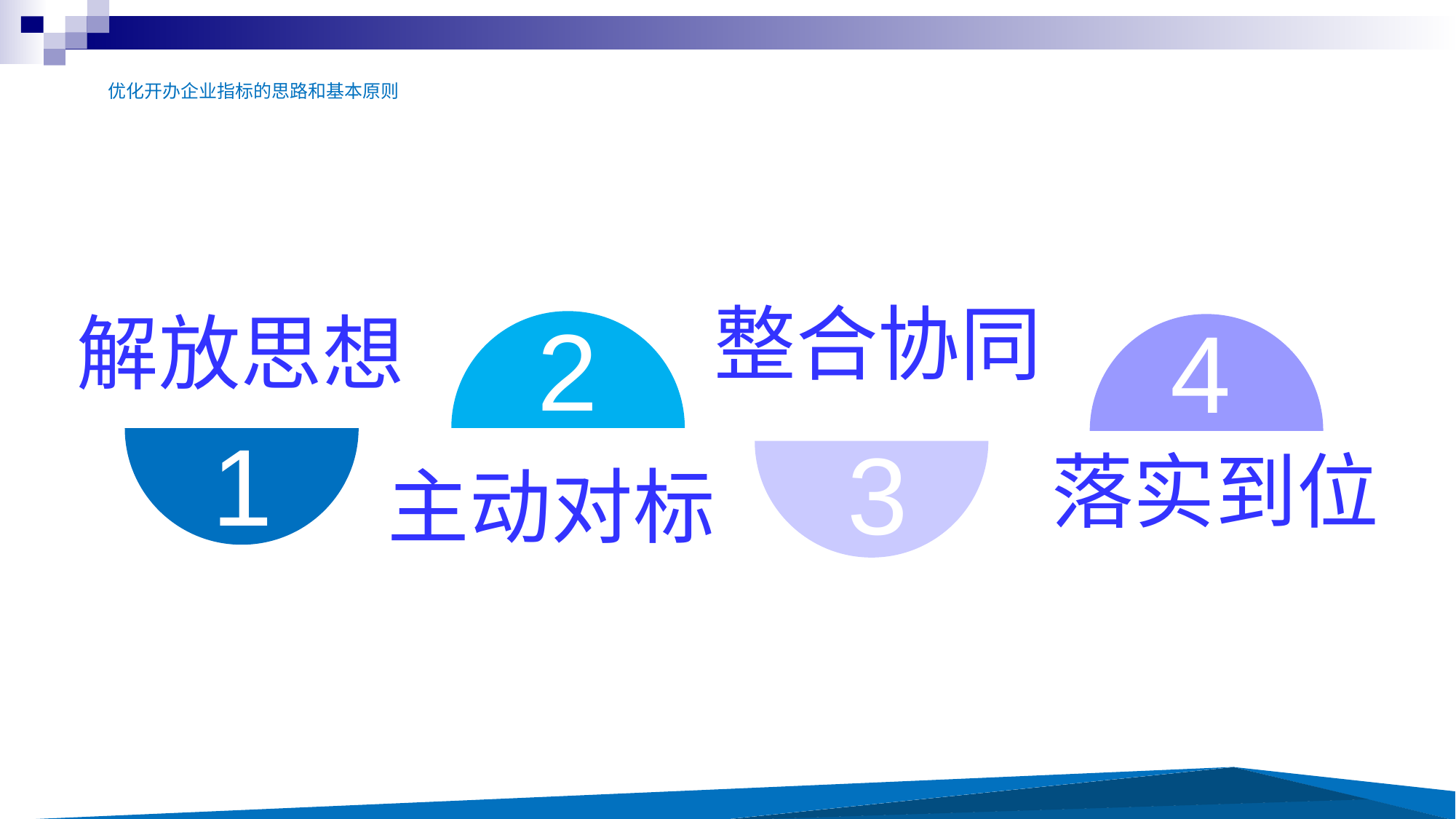

优化开办企业指标的思路和基本原则
整合协同
3

解放思想
1

2

主动对标
4

落实到位